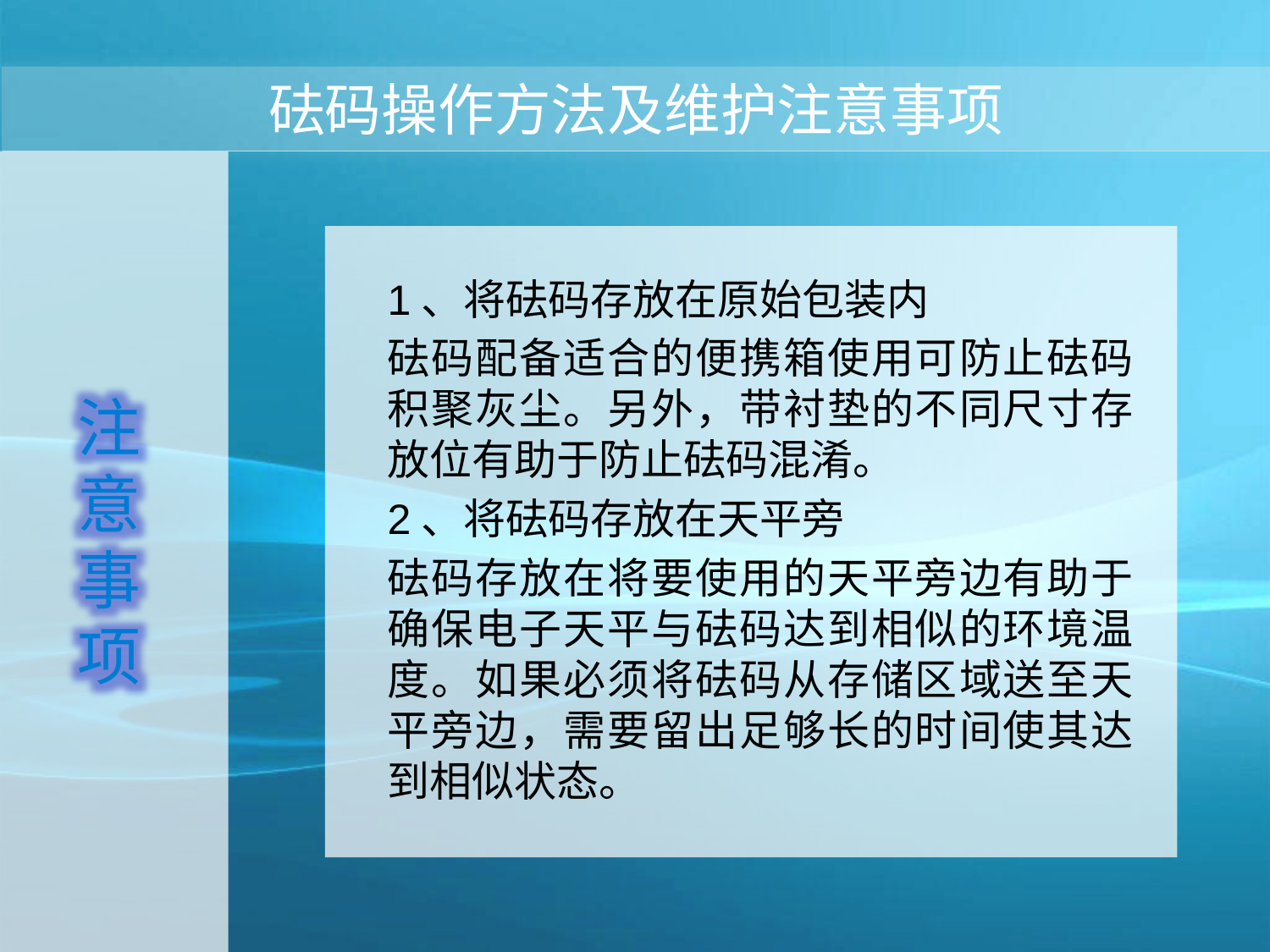

# 砝码操作方法及维护注意事项

1、将砝码存放在原始包装内
砝码配备适合的便携箱使用可防止砝码积聚灰尘。另外，带衬垫的不同尺寸存放位有助于防止砝码混淆。
2、将砝码存放在天平旁
砝码存放在将要使用的天平旁边有助于确保电子天平与砝码达到相似的环境温度。如果必须将砝码从存储区域送至天平旁边，需要留出足够长的时间使其达到相似状态。
注意事项